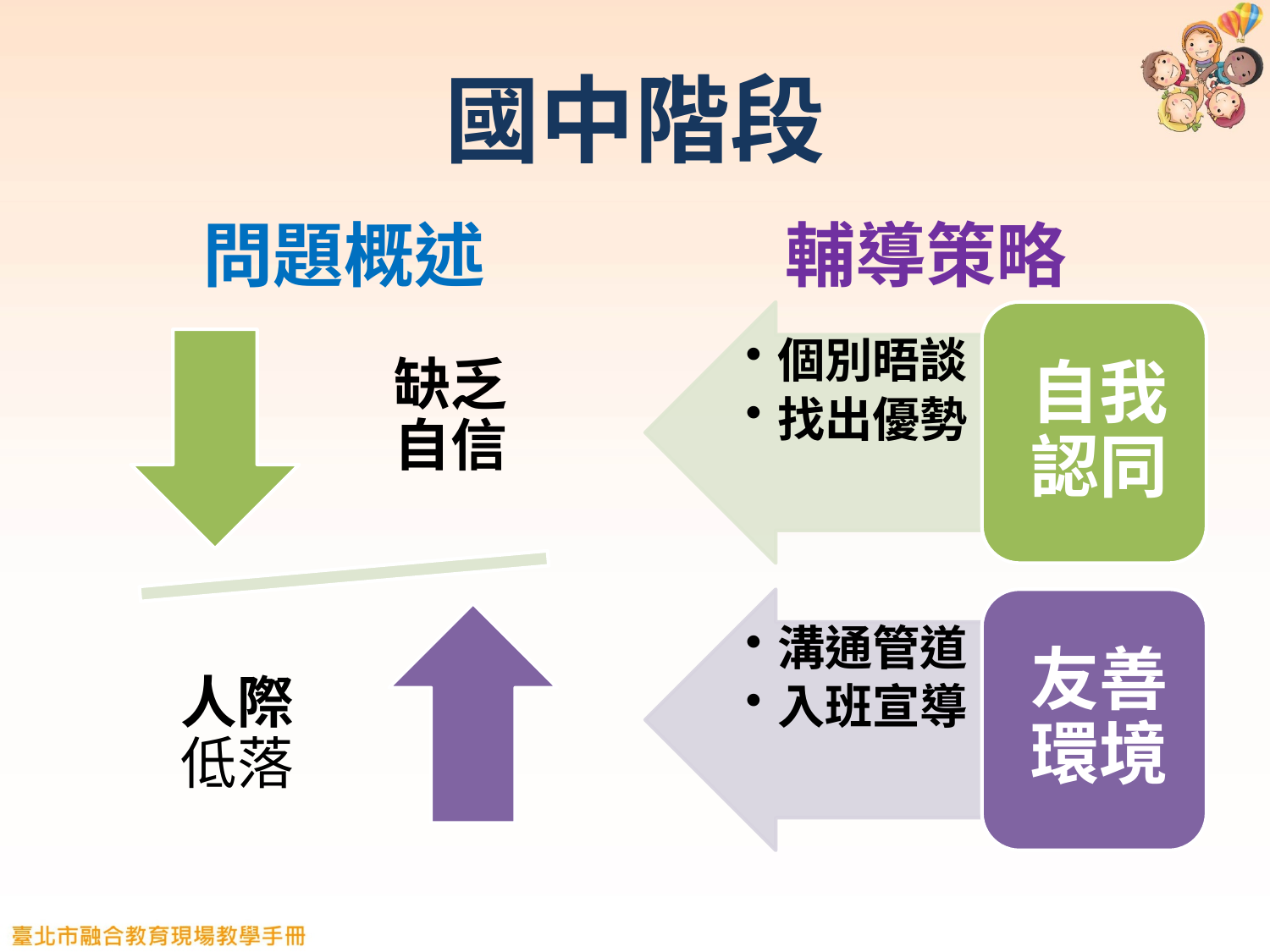

# 國中階段
輔導策略
問題概述
缺乏自信
人際低落
個別晤談
找出優勢
自我認同
溝通管道
入班宣導
友善環境